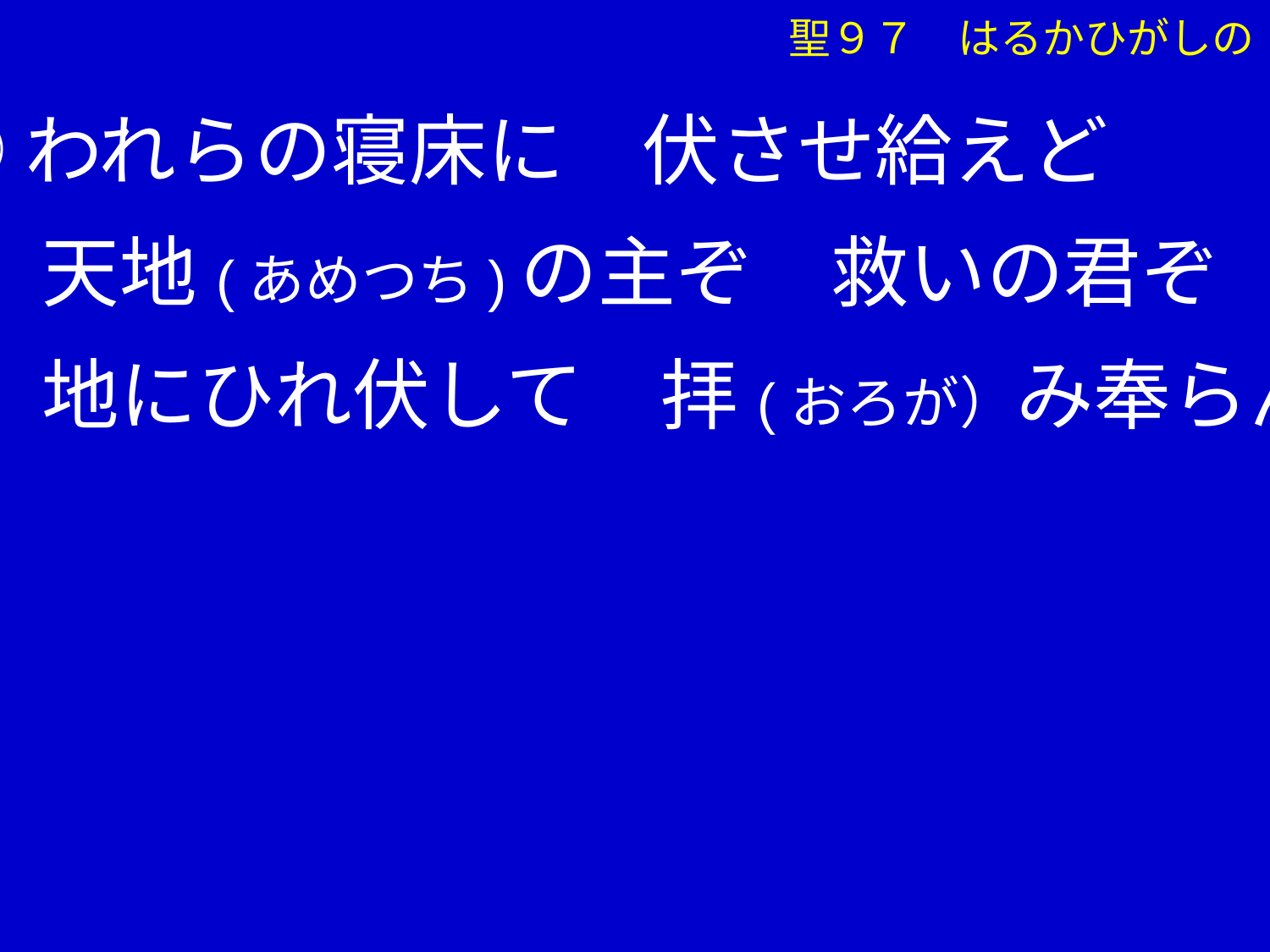

②われらの寝床に　伏させ給えど
 　天地(あめつち)の主ぞ　救いの君ぞ
 　地にひれ伏して　拝(おろが）み奉らん

聖９７　はるかひがしの